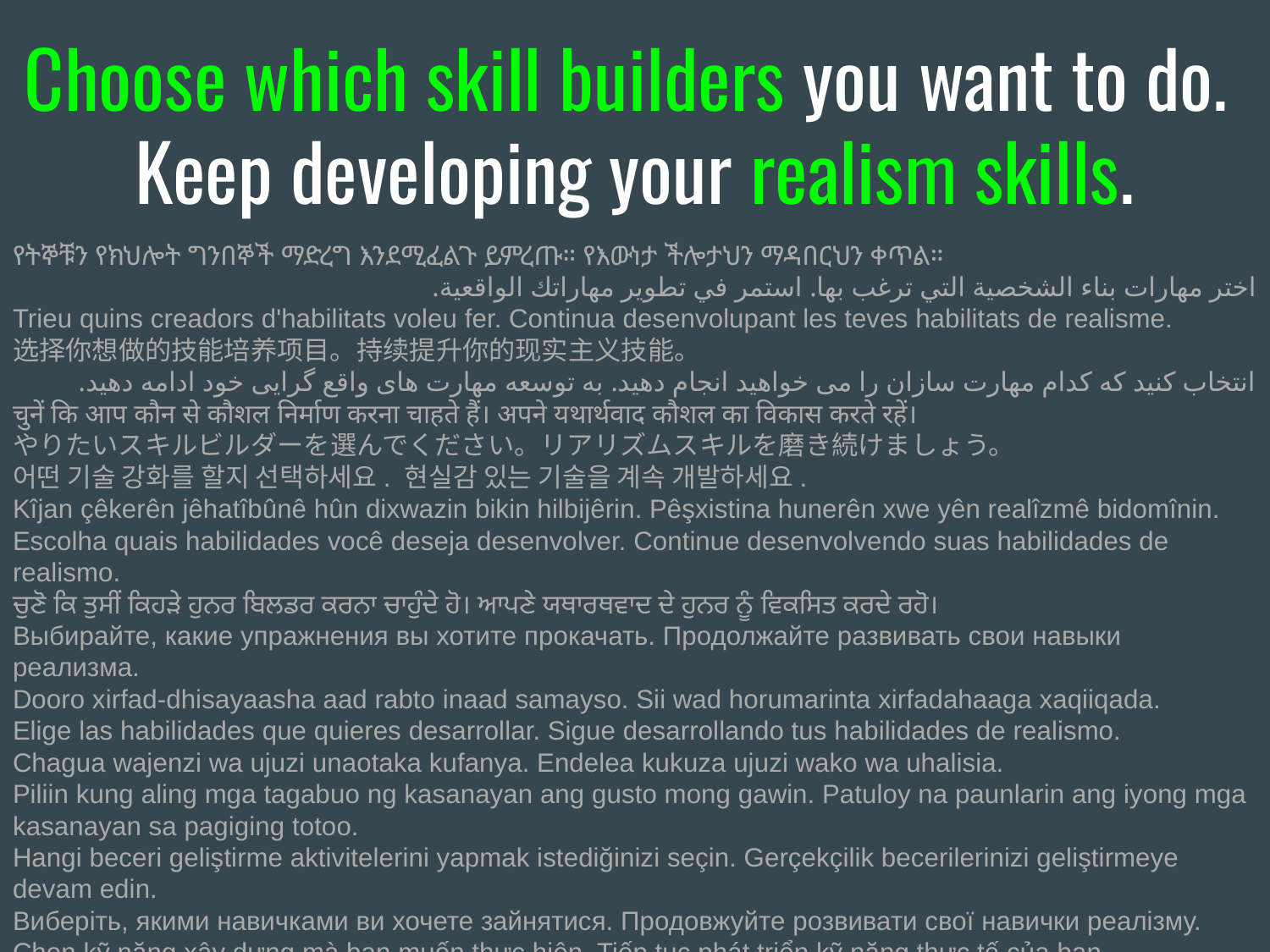

Choose which skill builders you want to do.
Keep developing your realism skills.
የትኞቹን የክህሎት ግንበኞች ማድረግ እንደሚፈልጉ ይምረጡ። የእውነታ ችሎታህን ማዳበርህን ቀጥል።
اختر مهارات بناء الشخصية التي ترغب بها. استمر في تطوير مهاراتك الواقعية.
Trieu quins creadors d'habilitats voleu fer. Continua desenvolupant les teves habilitats de realisme.
选择你想做的技能培养项目。持续提升你的现实主义技能。
انتخاب کنید که کدام مهارت سازان را می خواهید انجام دهید. به توسعه مهارت های واقع گرایی خود ادامه دهید.
चुनें कि आप कौन से कौशल निर्माण करना चाहते हैं। अपने यथार्थवाद कौशल का विकास करते रहें।
やりたいスキルビルダーを選んでください。リアリズムスキルを磨き続けましょう。
어떤 기술 강화를 할지 선택하세요. 현실감 있는 기술을 계속 개발하세요.
Kîjan çêkerên jêhatîbûnê hûn dixwazin bikin hilbijêrin. Pêşxistina hunerên xwe yên realîzmê bidomînin.
Escolha quais habilidades você deseja desenvolver. Continue desenvolvendo suas habilidades de realismo.
ਚੁਣੋ ਕਿ ਤੁਸੀਂ ਕਿਹੜੇ ਹੁਨਰ ਬਿਲਡਰ ਕਰਨਾ ਚਾਹੁੰਦੇ ਹੋ। ਆਪਣੇ ਯਥਾਰਥਵਾਦ ਦੇ ਹੁਨਰ ਨੂੰ ਵਿਕਸਿਤ ਕਰਦੇ ਰਹੋ।
Выбирайте, какие упражнения вы хотите прокачать. Продолжайте развивать свои навыки реализма.
Dooro xirfad-dhisayaasha aad rabto inaad samayso. Sii wad horumarinta xirfadahaaga xaqiiqada.
Elige las habilidades que quieres desarrollar. Sigue desarrollando tus habilidades de realismo.
Chagua wajenzi wa ujuzi unaotaka kufanya. Endelea kukuza ujuzi wako wa uhalisia.
Piliin kung aling mga tagabuo ng kasanayan ang gusto mong gawin. Patuloy na paunlarin ang iyong mga kasanayan sa pagiging totoo.
Hangi beceri geliştirme aktivitelerini yapmak istediğinizi seçin. Gerçekçilik becerilerinizi geliştirmeye devam edin.
Виберіть, якими навичками ви хочете зайнятися. Продовжуйте розвивати свої навички реалізму.
Chọn kỹ năng xây dựng mà bạn muốn thực hiện. Tiếp tục phát triển kỹ năng thực tế của bạn.